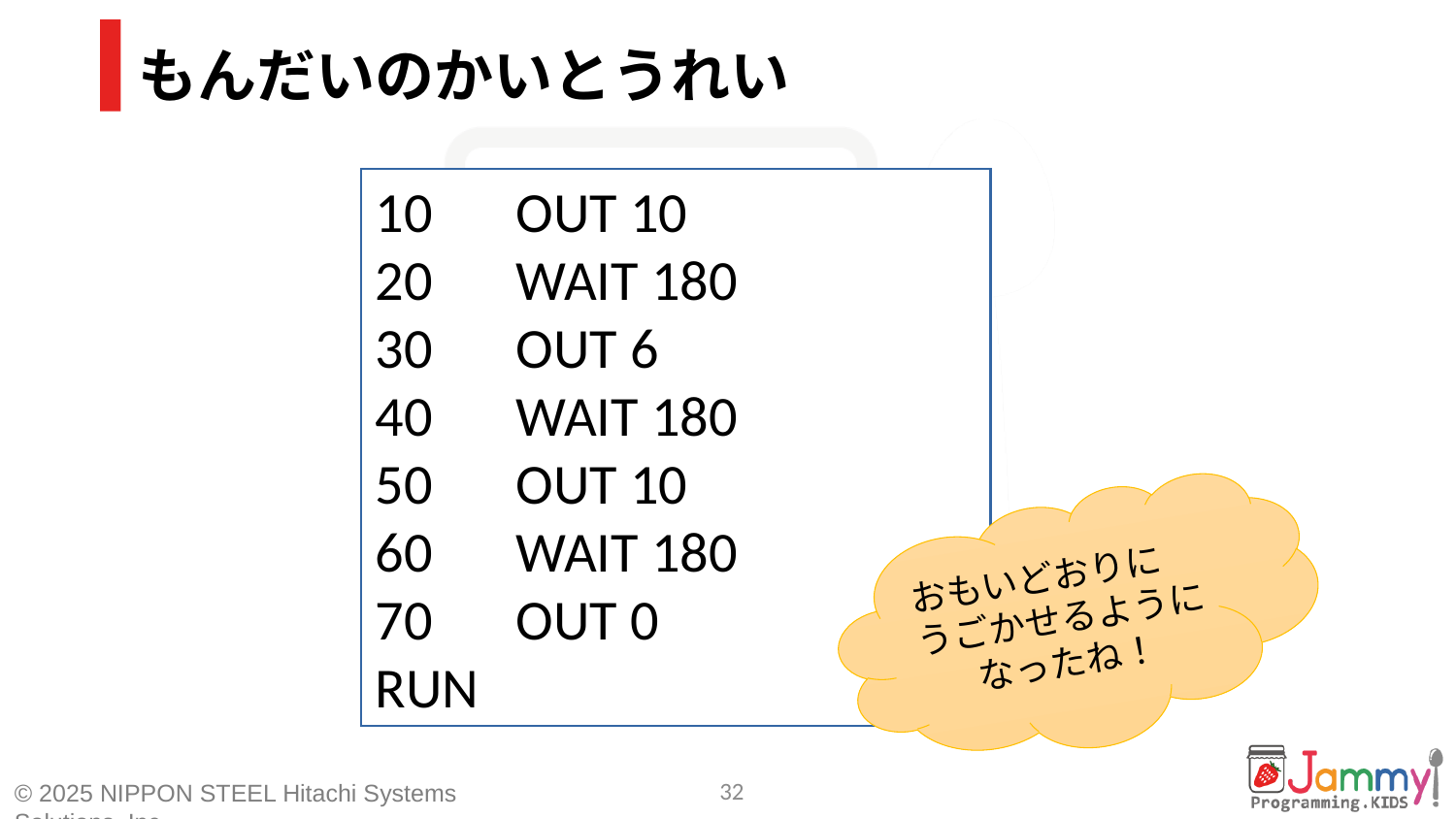

# もんだいのかいとうれい
10　OUT 10
20　WAIT 180
30　OUT 6
40　WAIT 180
50　OUT 10
60　WAIT 180
70　OUT 0
RUN
おもいどおりに　うごかせるようになったね！
32